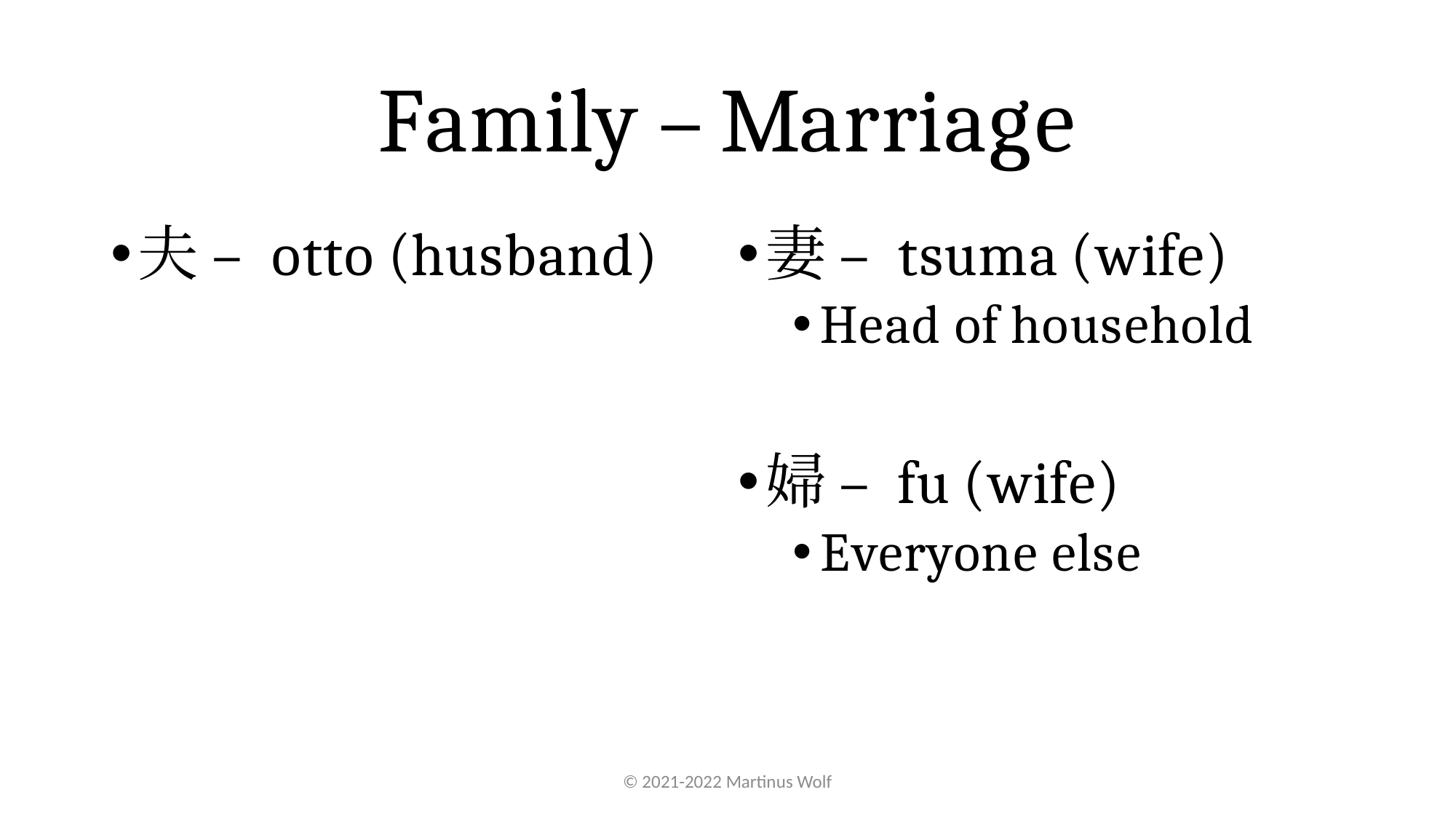

# Family – Marriage
夫 – otto (husband)
妻 – tsuma (wife)
Head of household

婦 – fu (wife)
Everyone else

© 2021-2022 Martinus Wolf